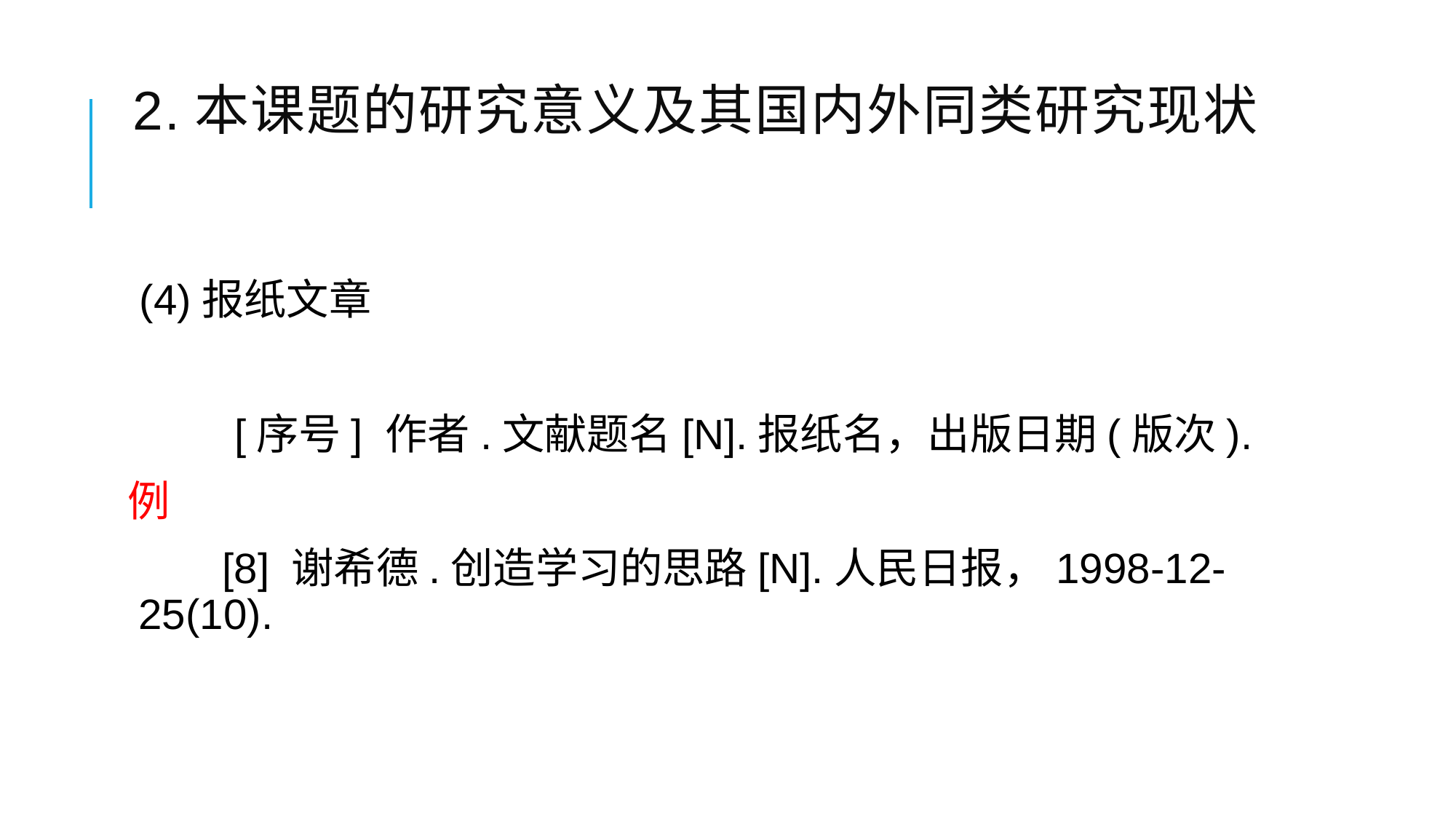

# 2.本课题的研究意义及其国内外同类研究现状
(4)报纸文章

　　[序号] 作者.文献题名[N].报纸名，出版日期(版次).
例
       [8] 谢希德.创造学习的思路[N].人民日报，1998-12-25(10).